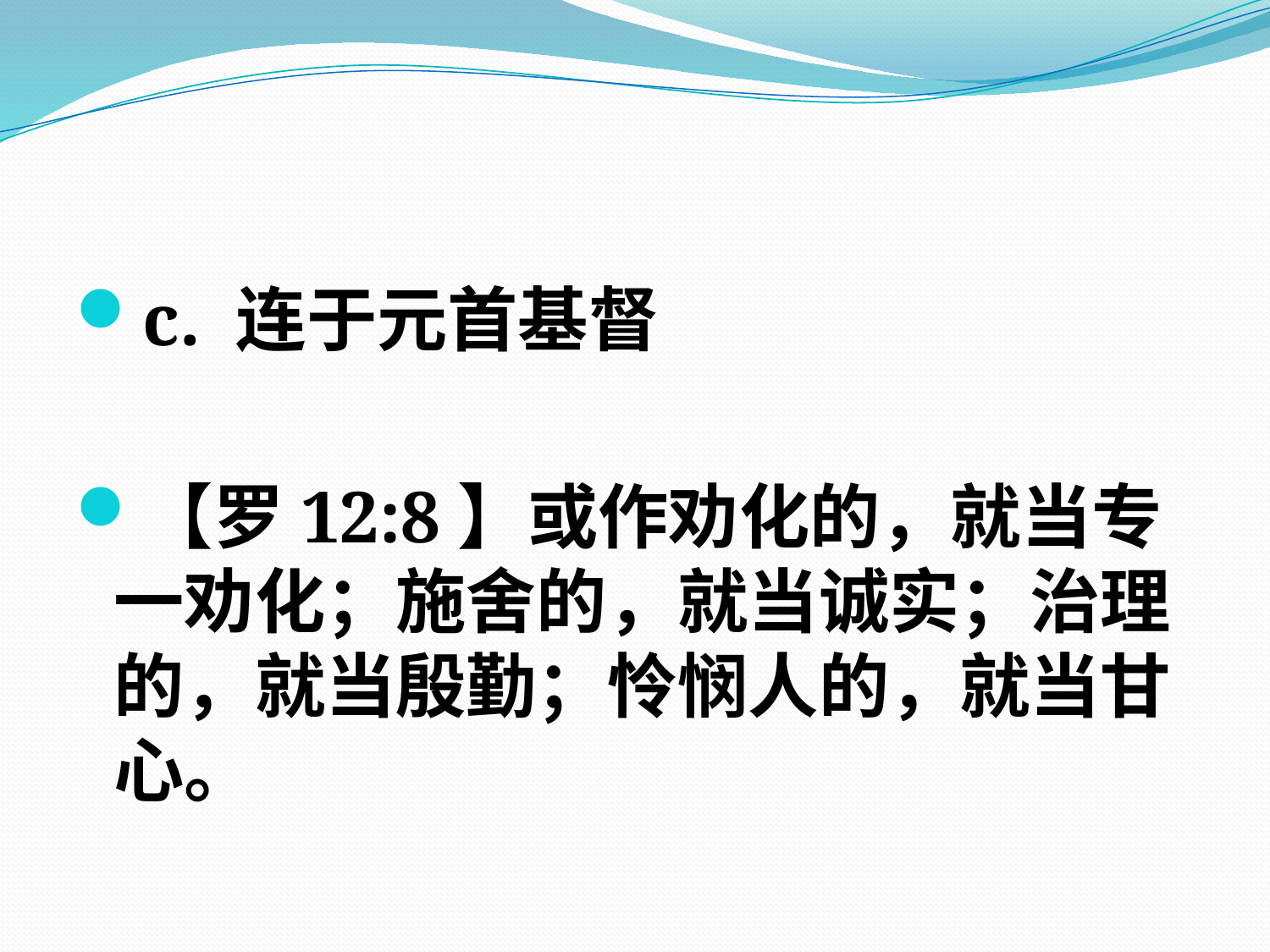

#
c. 连于元首基督

【罗12:8】或作劝化的，就当专一劝化；施舍的，就当诚实；治理的，就当殷勤；怜悯人的，就当甘心。